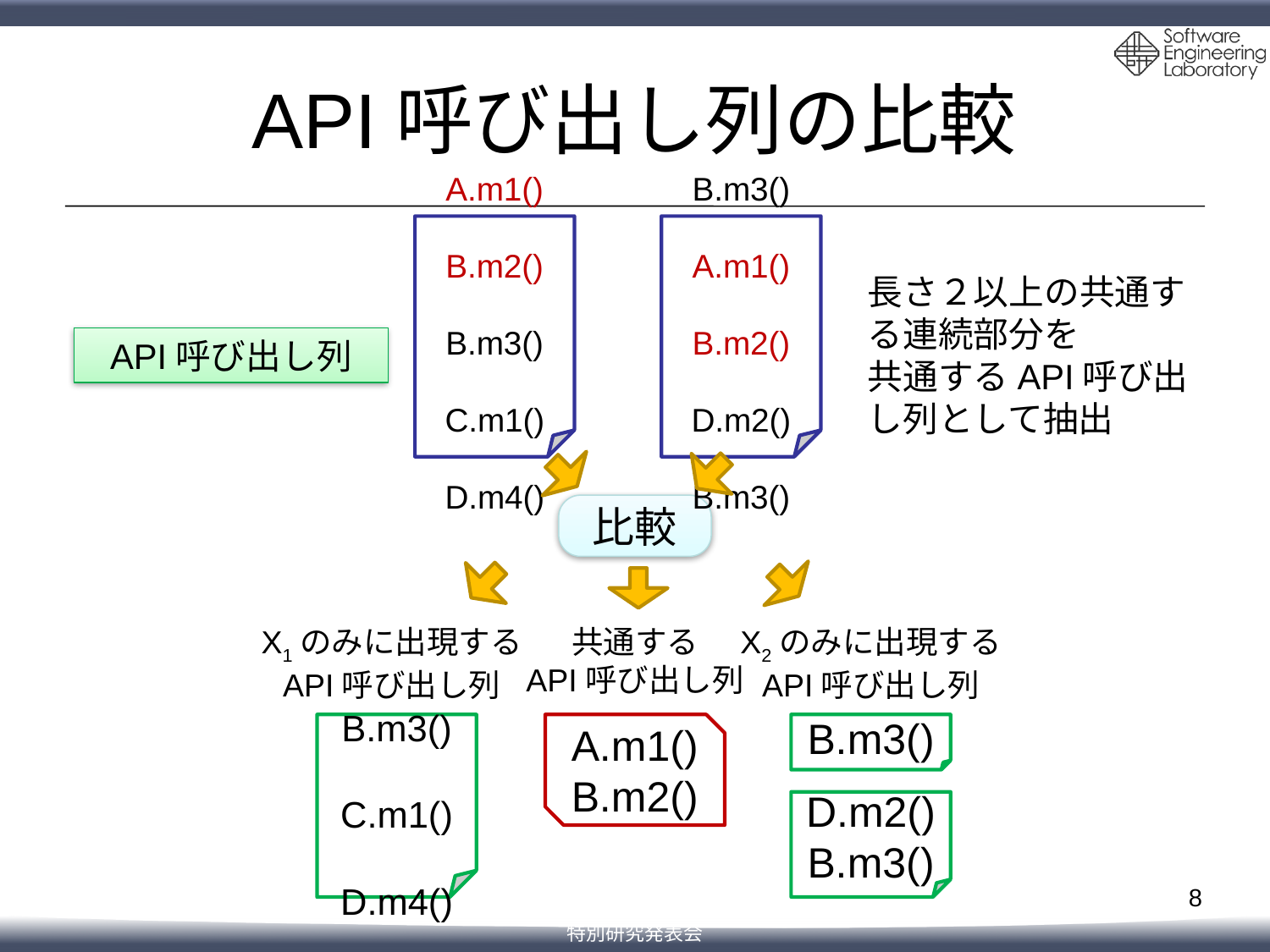

API呼び出し列の比較
A.m1()
B.m2()
B.m3()
C.m1()
D.m4()
B.m3()
A.m1()
B.m2()
D.m2()
B.m3()
長さ２以上の共通する連続部分を
共通するAPI呼び出し列として抽出
API呼び出し列

比較

X2のみに出現する
API呼び出し列
X1のみに出現する
API呼び出し列
共通する
API呼び出し列
B.m3()
C.m1()
D.m4()
A.m1()
B.m2()
B.m3()
D.m2()
B.m3()
8
特別研究発表会